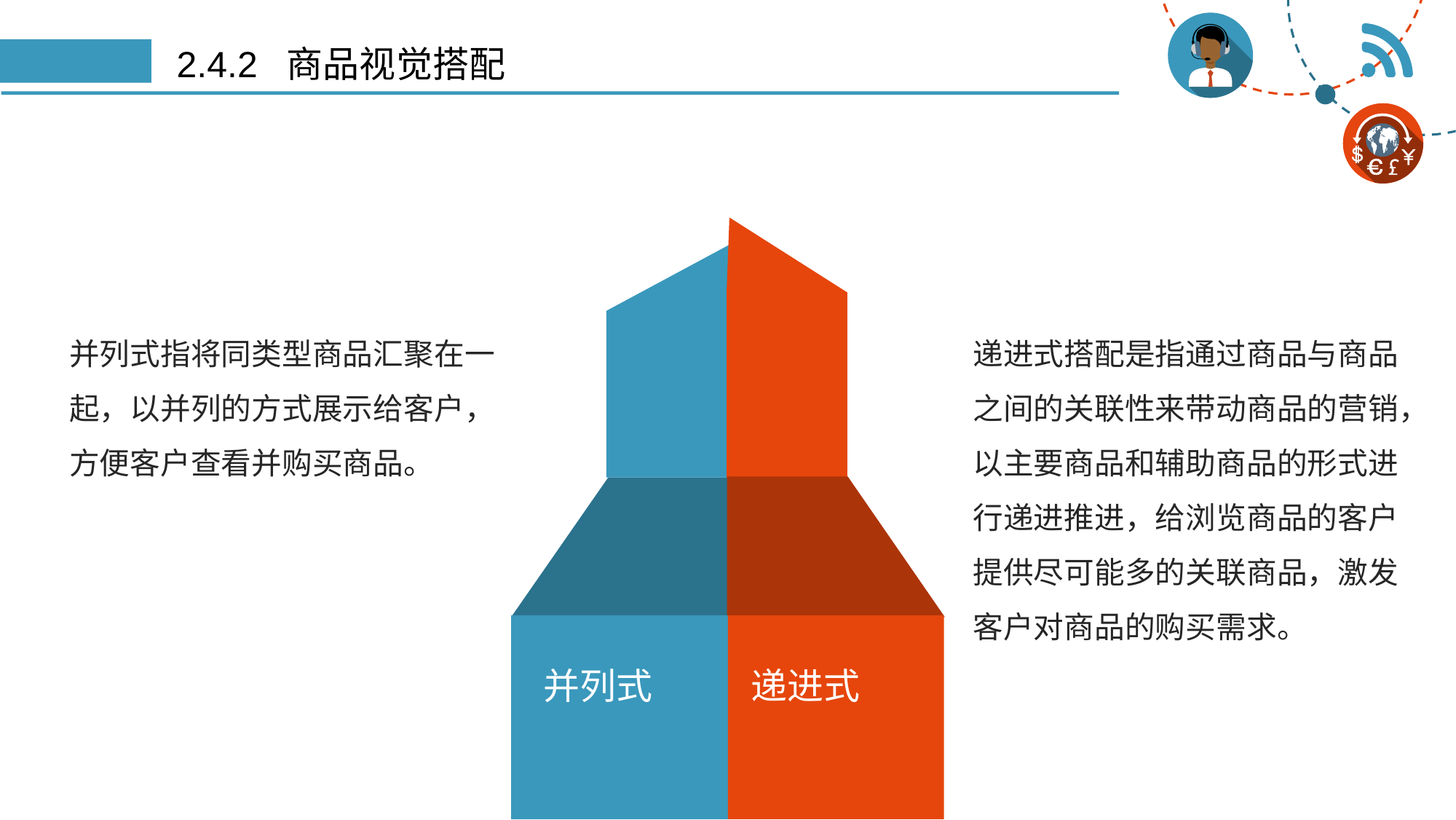

# 2.4.2  商品视觉搭配

并列式指将同类型商品汇聚在一起，以并列的方式展示给客户，方便客户查看并购买商品。
递进式搭配是指通过商品与商品之间的关联性来带动商品的营销，
以主要商品和辅助商品的形式进行递进推进，给浏览商品的客户提供尽可能多的关联商品，激发客户对商品的购买需求。

并列式
递进式